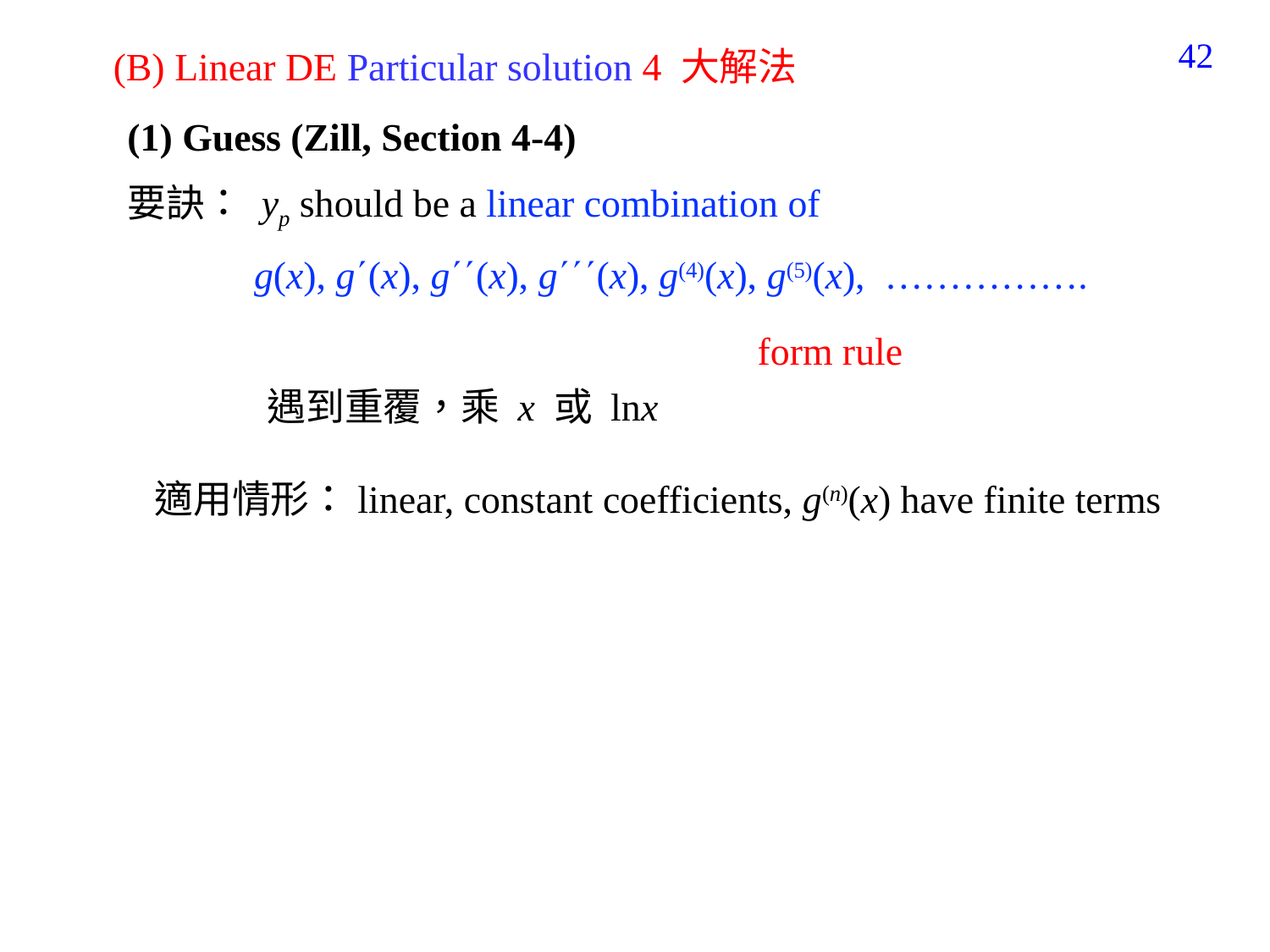

42
(B) Linear DE Particular solution 4 大解法
(1) Guess (Zill, Section 4-4)
要訣： yp should be a linear combination of
             g(x), g′(x), g′′(x), g′′′(x), g(4)(x), g(5)(x),  …………….
form rule
遇到重覆，乘 x 或 lnx
適用情形：linear, constant coefficients, g(n)(x) have finite terms